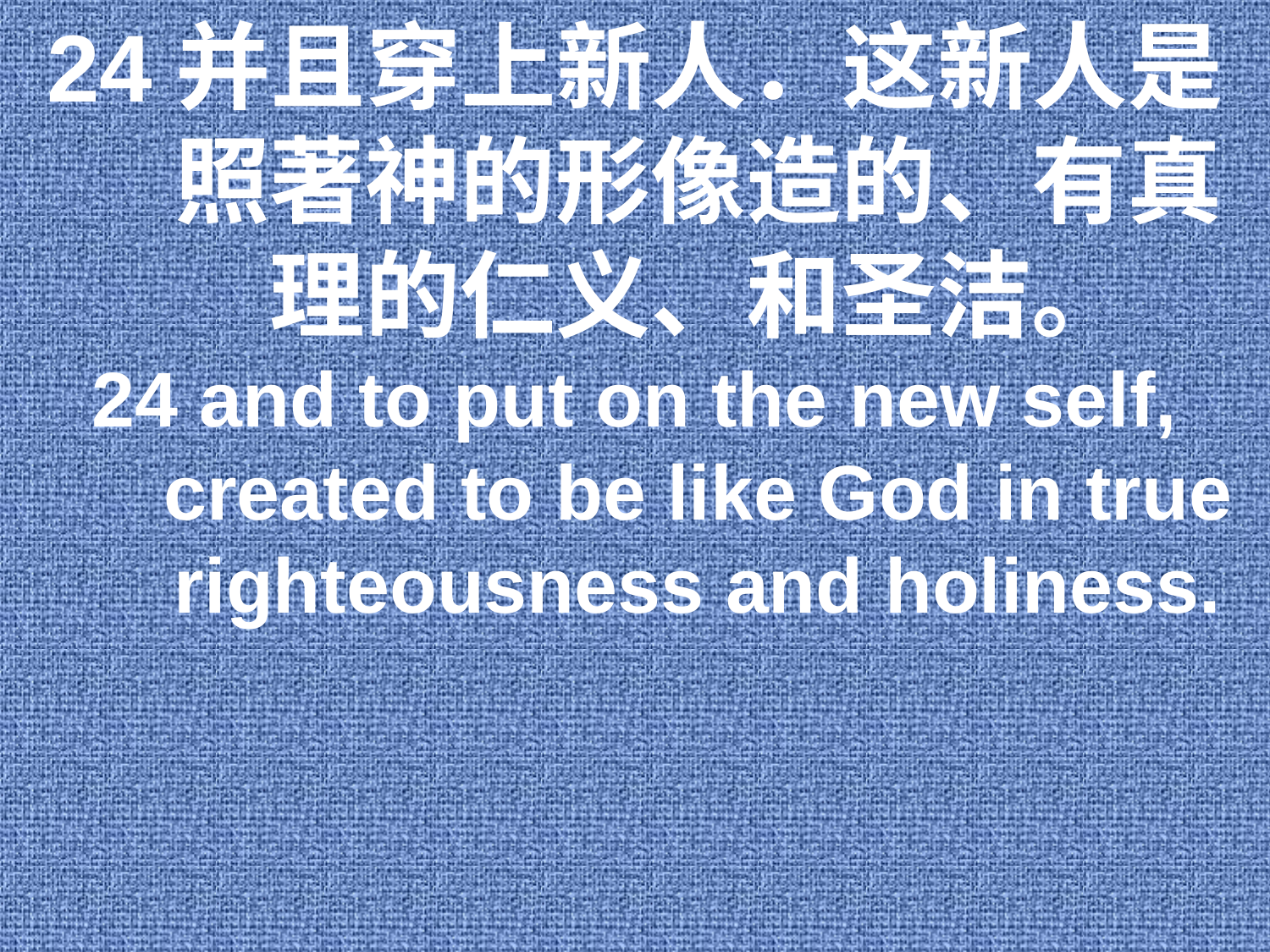

24并且穿上新人．这新人是照著神的形像造的、有真理的仁义、和圣洁。
24 and to put on the new self, created to be like God in true righteousness and holiness.